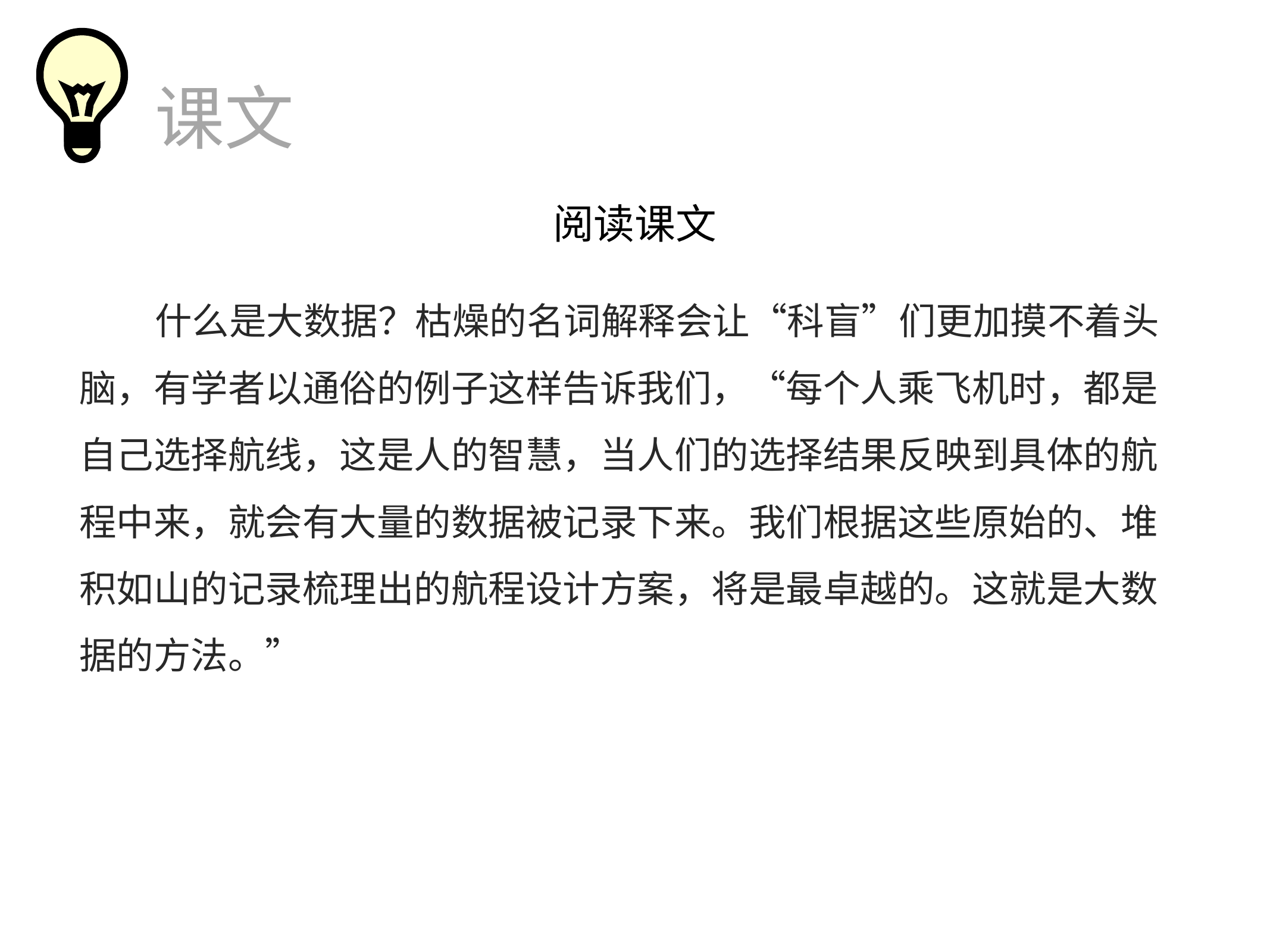

课文
阅读课文
        什么是大数据？枯燥的名词解释会让“科盲”们更加摸不着头脑，有学者以通俗的例子这样告诉我们，“每个人乘飞机时，都是自己选择航线，这是人的智慧，当人们的选择结果反映到具体的航程中来，就会有大量的数据被记录下来。我们根据这些原始的、堆积如山的记录梳理出的航程设计方案，将是最卓越的。这就是大数据的方法。”